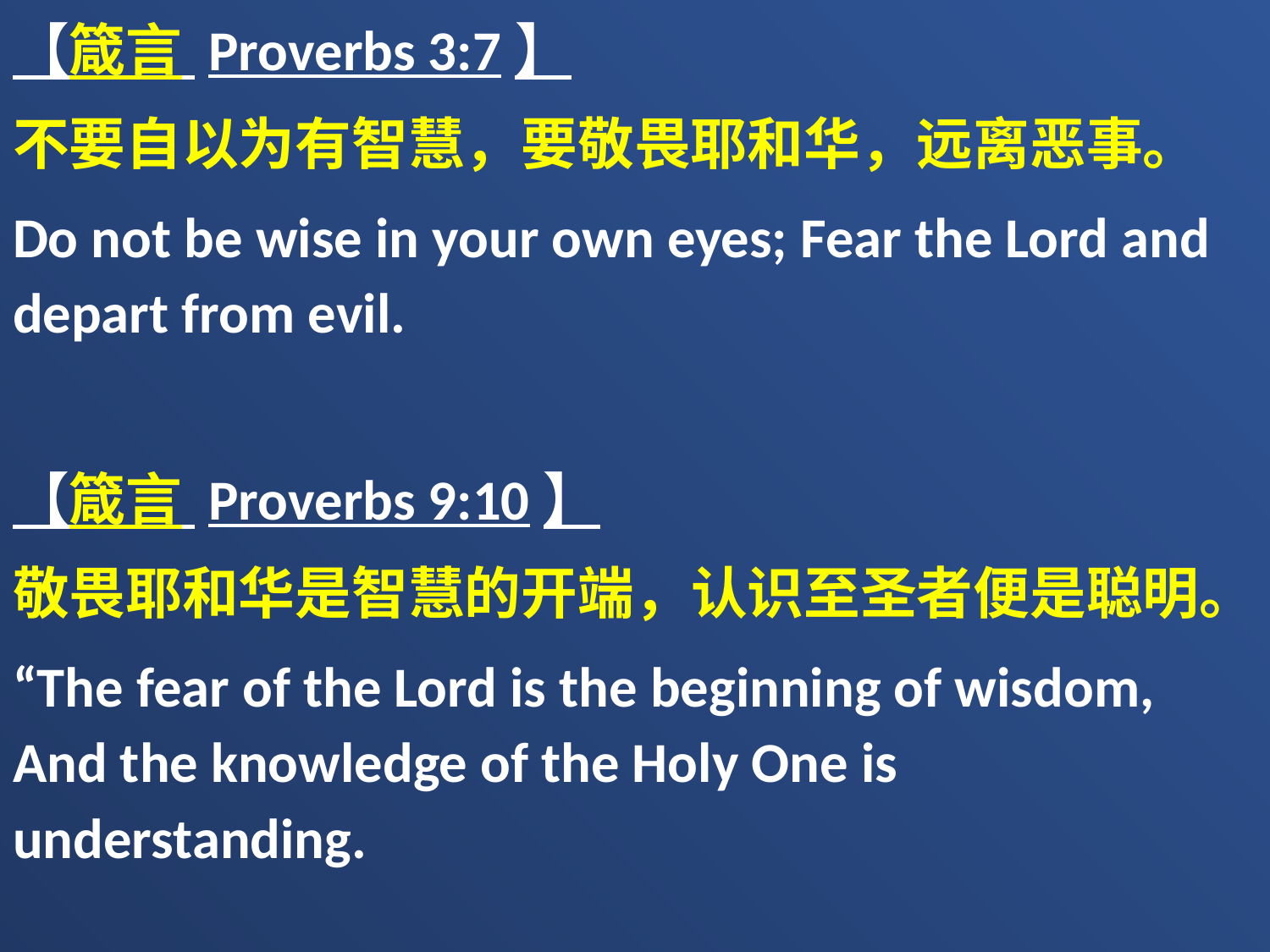

【箴言 Proverbs 3:7】
不要自以为有智慧，要敬畏耶和华，远离恶事。
Do not be wise in your own eyes; Fear the Lord and depart from evil.

【箴言 Proverbs 9:10】
敬畏耶和华是智慧的开端，认识至圣者便是聪明。
“The fear of the Lord is the beginning of wisdom, And the knowledge of the Holy One is understanding.